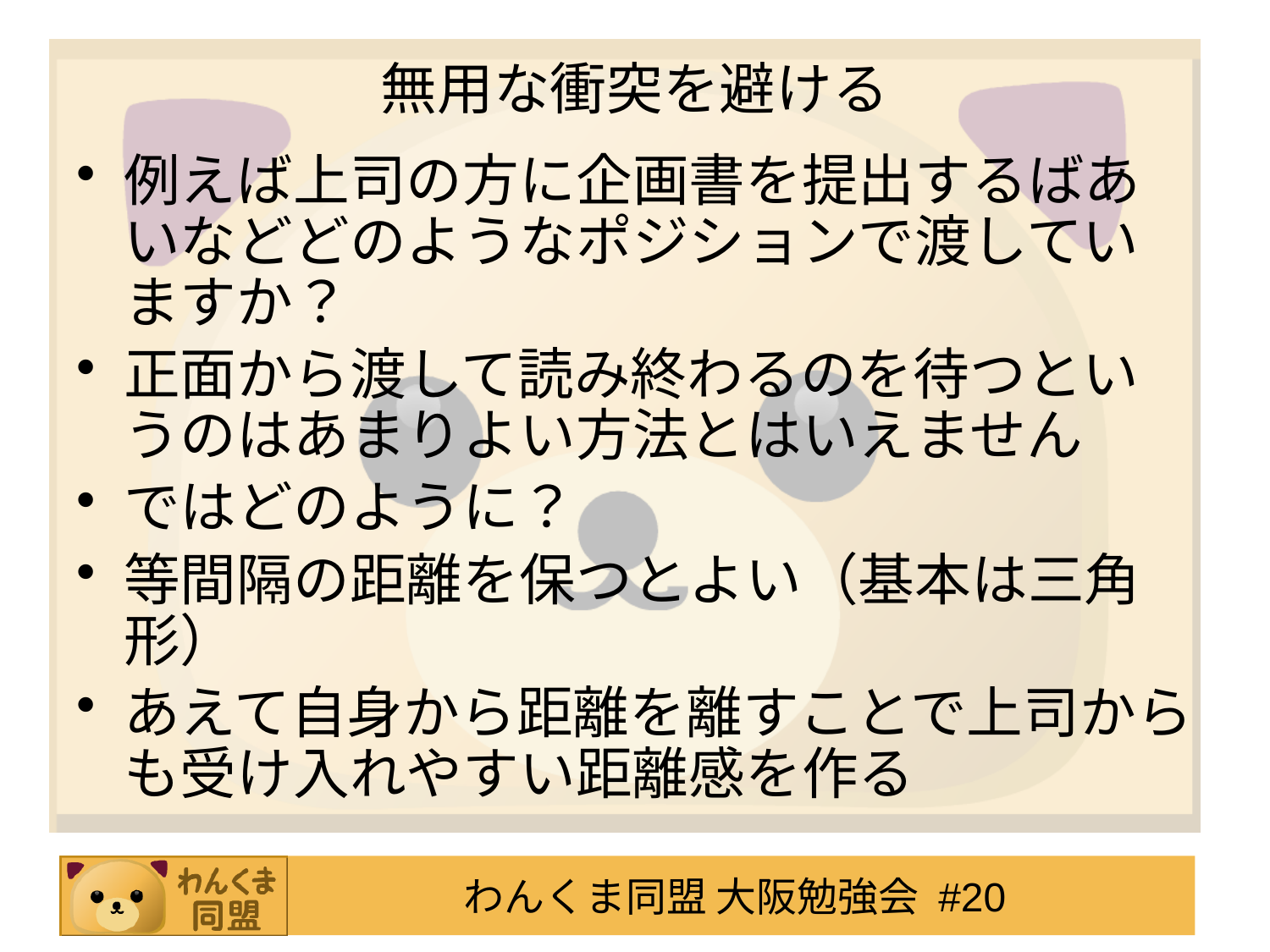

# 無用な衝突を避ける
例えば上司の方に企画書を提出するばあいなどどのようなポジションで渡していますか？
正面から渡して読み終わるのを待つというのはあまりよい方法とはいえません
ではどのように？
等間隔の距離を保つとよい（基本は三角形）
あえて自身から距離を離すことで上司からも受け入れやすい距離感を作る